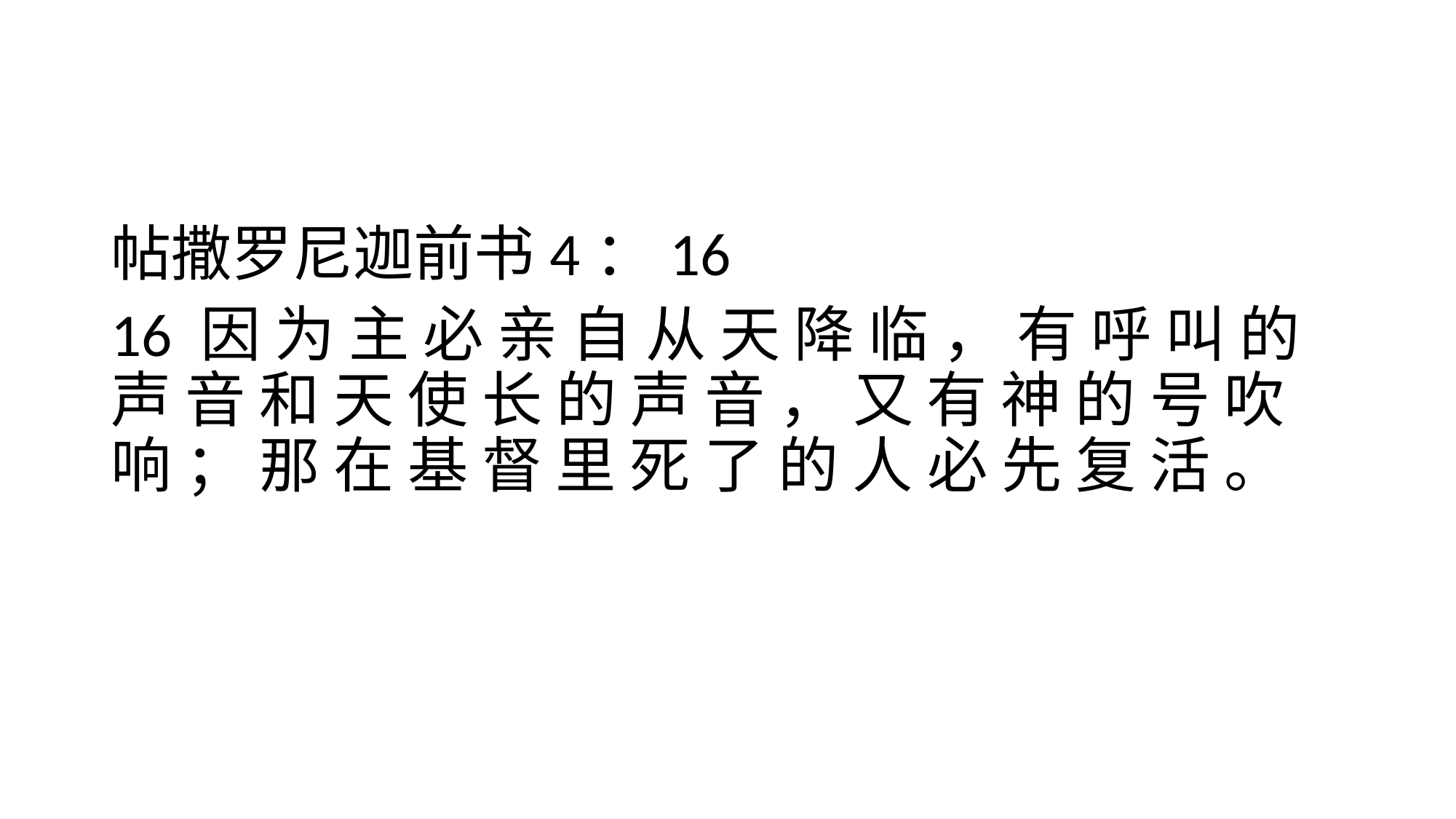

#
帖撒罗尼迦前书4：16
16 因 为 主 必 亲 自 从 天 降 临 ， 有 呼 叫 的 声 音 和 天 使 长 的 声 音 ， 又 有 神 的 号 吹 响 ； 那 在 基 督 里 死 了 的 人 必 先 复 活 。